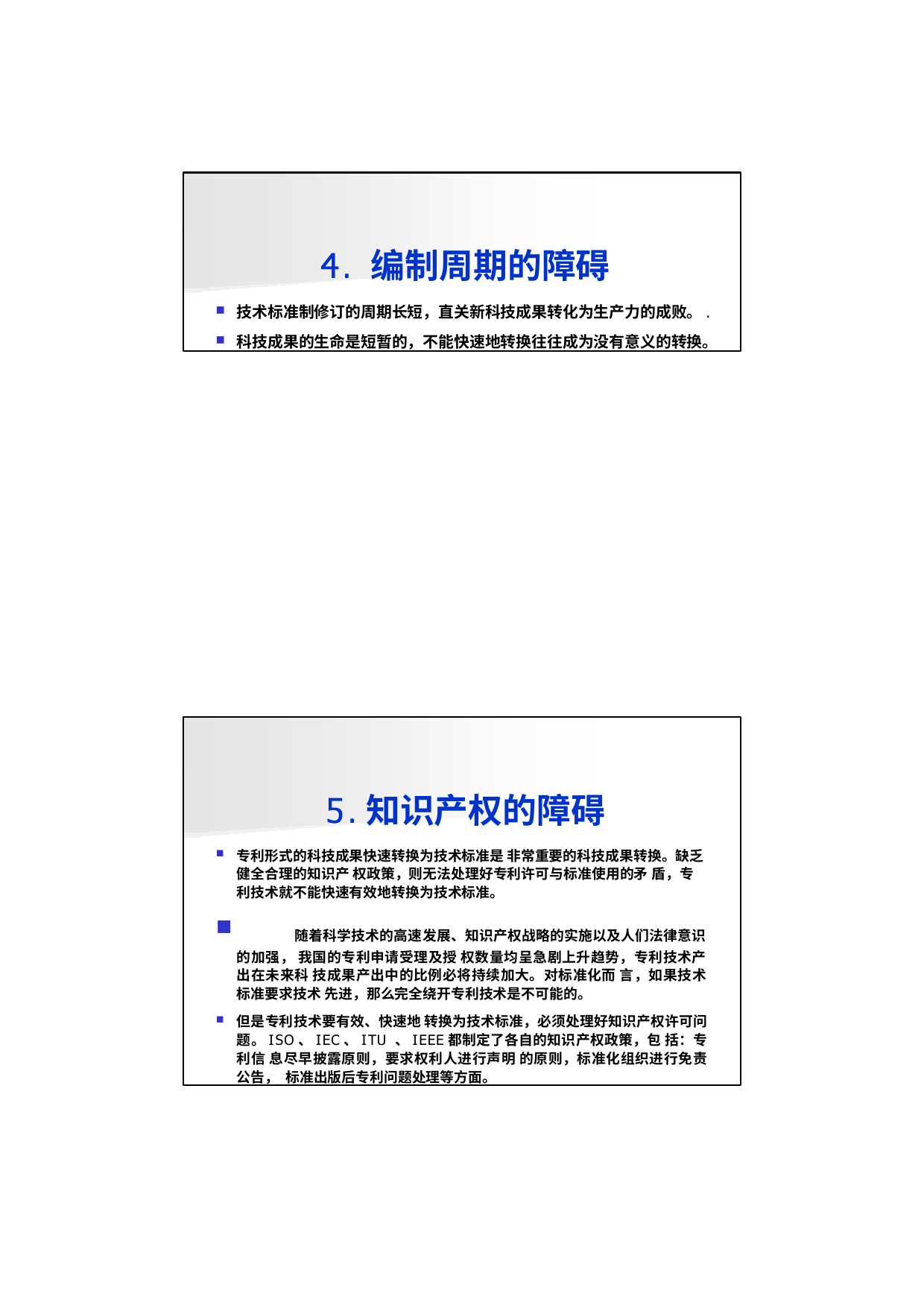

4. 编制周期的障碍
技术标准制修订的周期长短，直关新科技成果转化为生产力的成败。.
科技成果的生命是短暂的，不能快速地转换往往成为没有意义的转换。

5.知识产权的障碍
专利形式的科技成果快速转换为技术标准是 非常重要的科技成果转换。缺乏 健全合理的知识产 权政策，则无法处理好专利许可与标准使用的矛 盾，专 利技术就不能快速有效地转换为技术标准。
	随着科学技术的高速发展、知识产权战略的实施以及人们法律意识的加强， 我国的专利申请受理及授 权数量均呈急剧上升趋势，专利技术产出在未来科 技成果产出中的比例必将持续加大。对标准化而 言，如果技术标准要求技术 先进，那么完全绕开专利技术是不可能的。
但是专利技术要有效、快速地 转换为技术标准，必须处理好知识产权许可问 题。ISO、IEC、ITU 、IEEE都制定了各自的知识产权政策，包 括：专利信 息尽早披露原则，要求权利人进行声明 的原则，标准化组织进行免责公告，  标准出版后专利问题处理等方面。